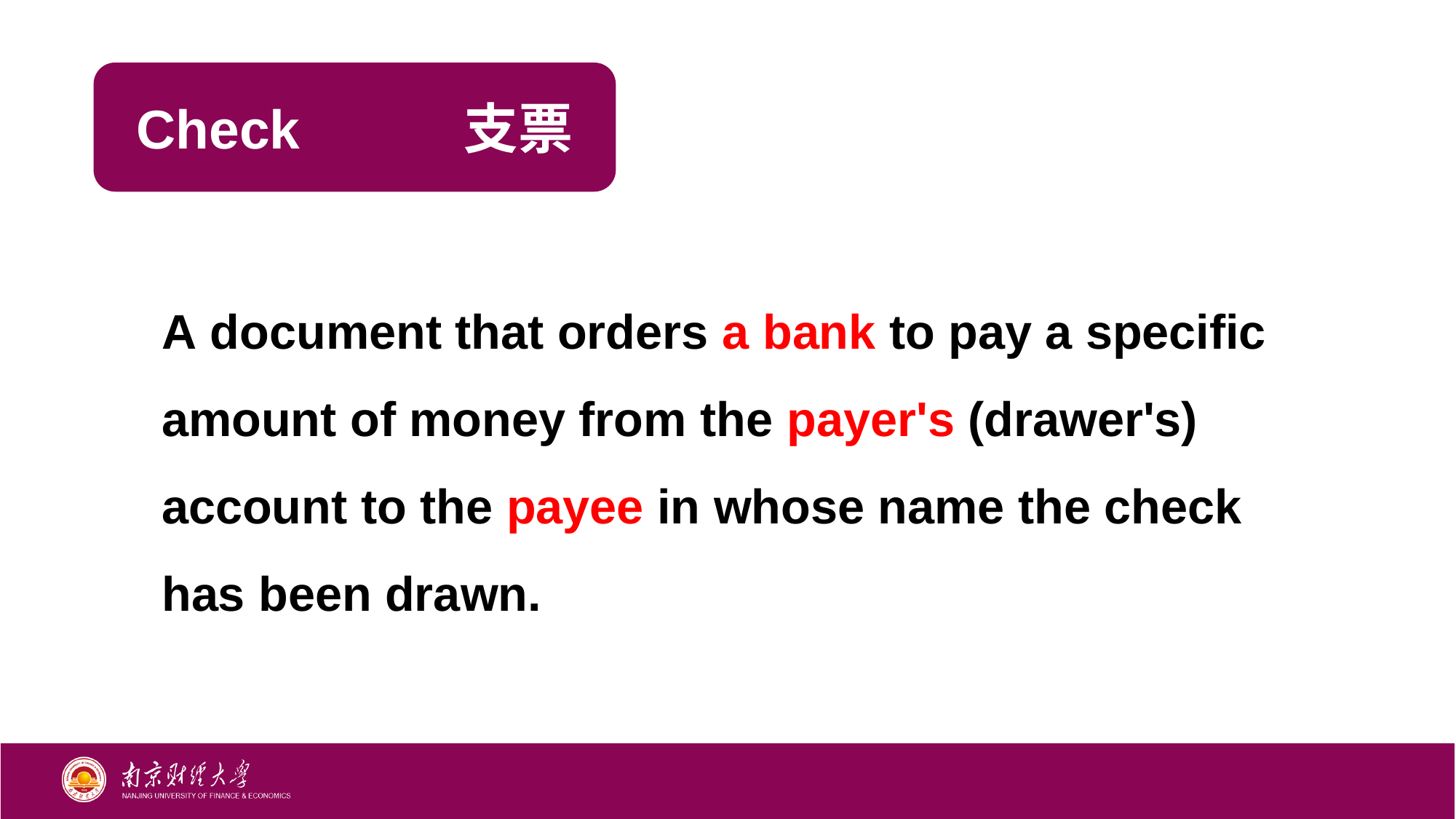

Check		支票
A document that orders a bank to pay a specific amount of money from the payer's (drawer's) account to the payee in whose name the check has been drawn.